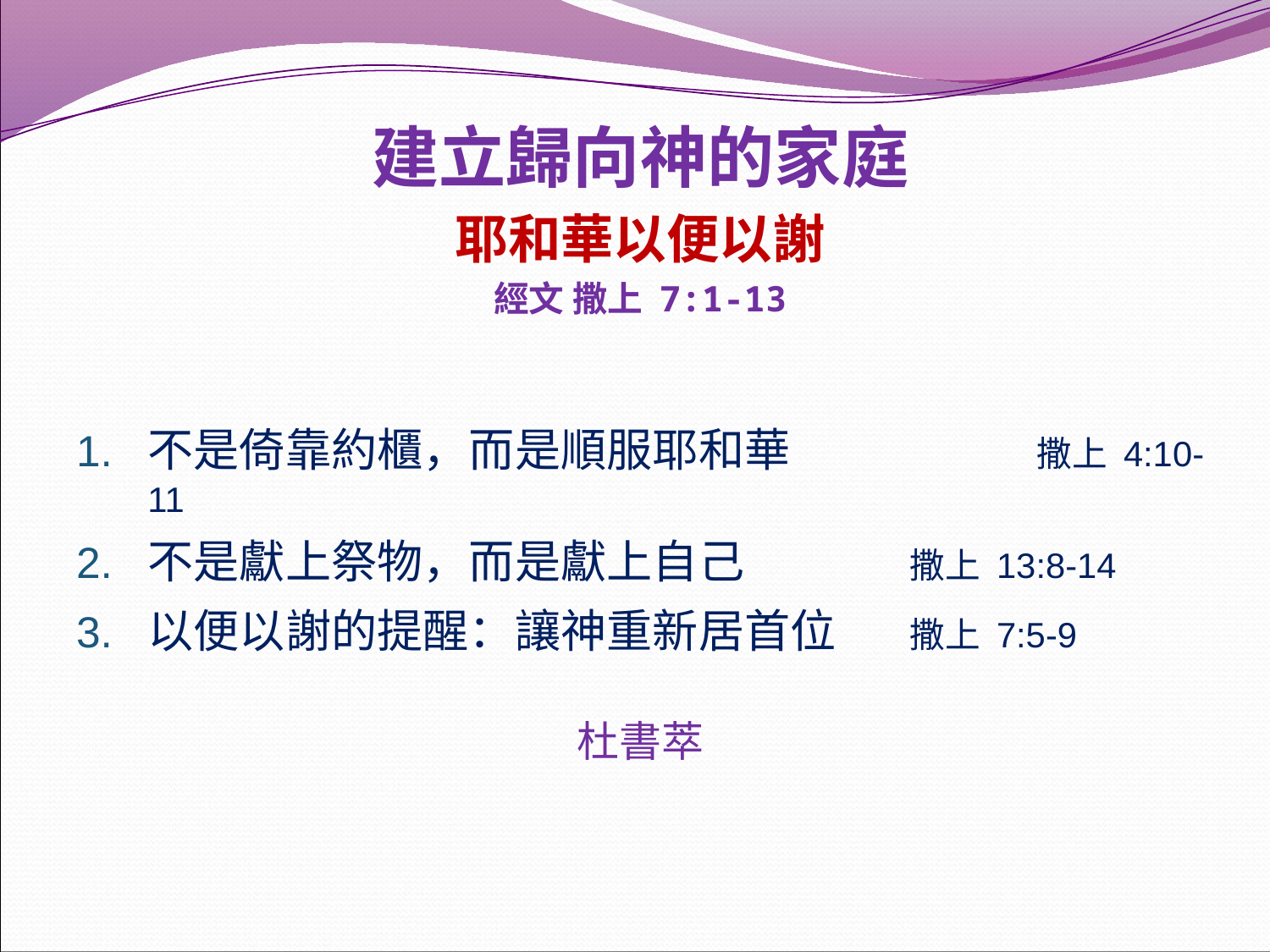

建立歸向神的家庭
耶和華以便以謝
經文 撒上 7:1-13

不是倚靠約櫃，而是順服耶和華		撒上 4:10-11
不是獻上祭物，而是獻上自己        	撒上 13:8-14
以便以謝的提醒：讓神重新居首位  	撒上 7:5-9

杜書萃